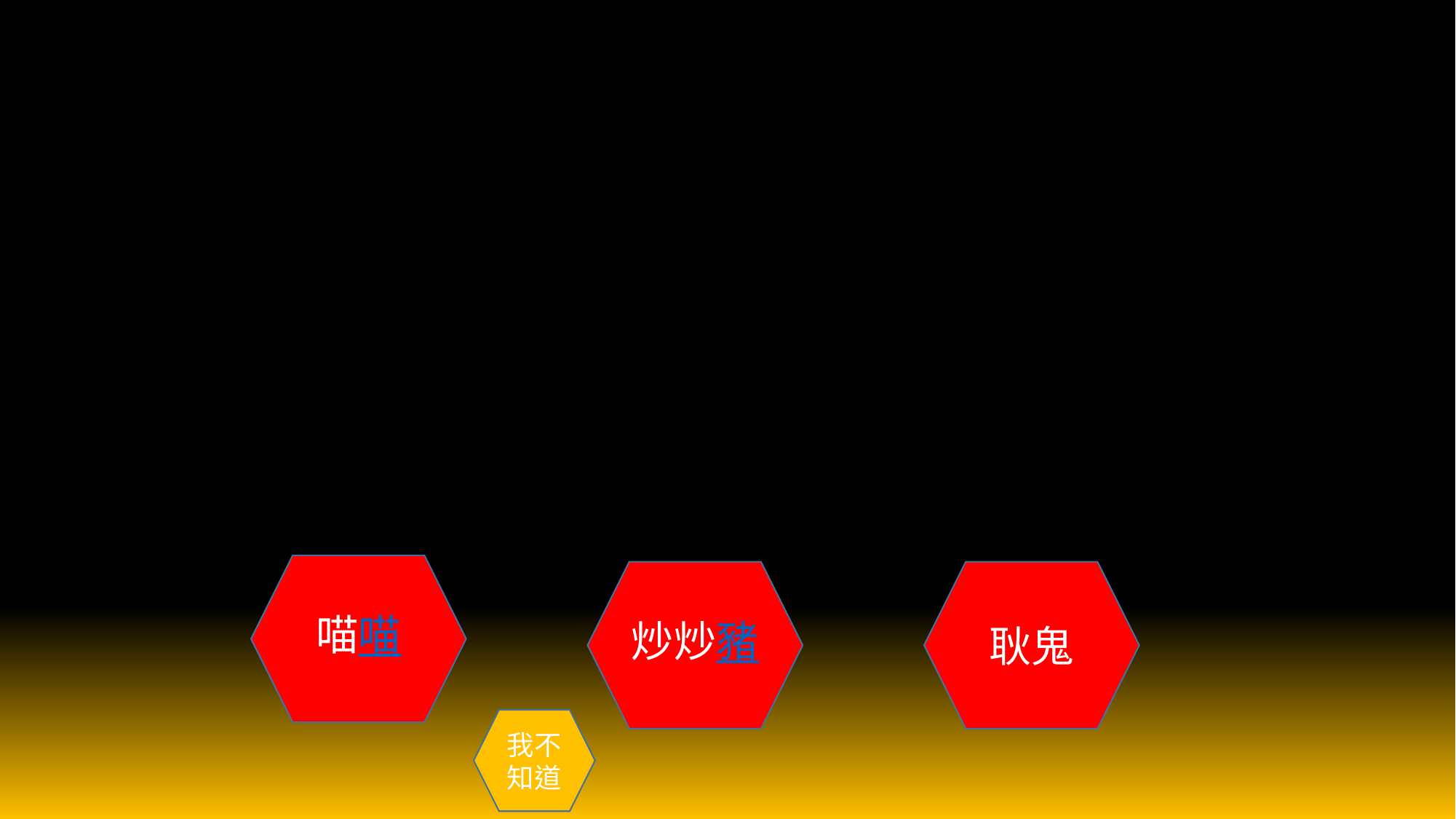

# 小智收服的不知道 色為寶可夢誰
喵喵
炒炒豬
耿鬼
我不知道